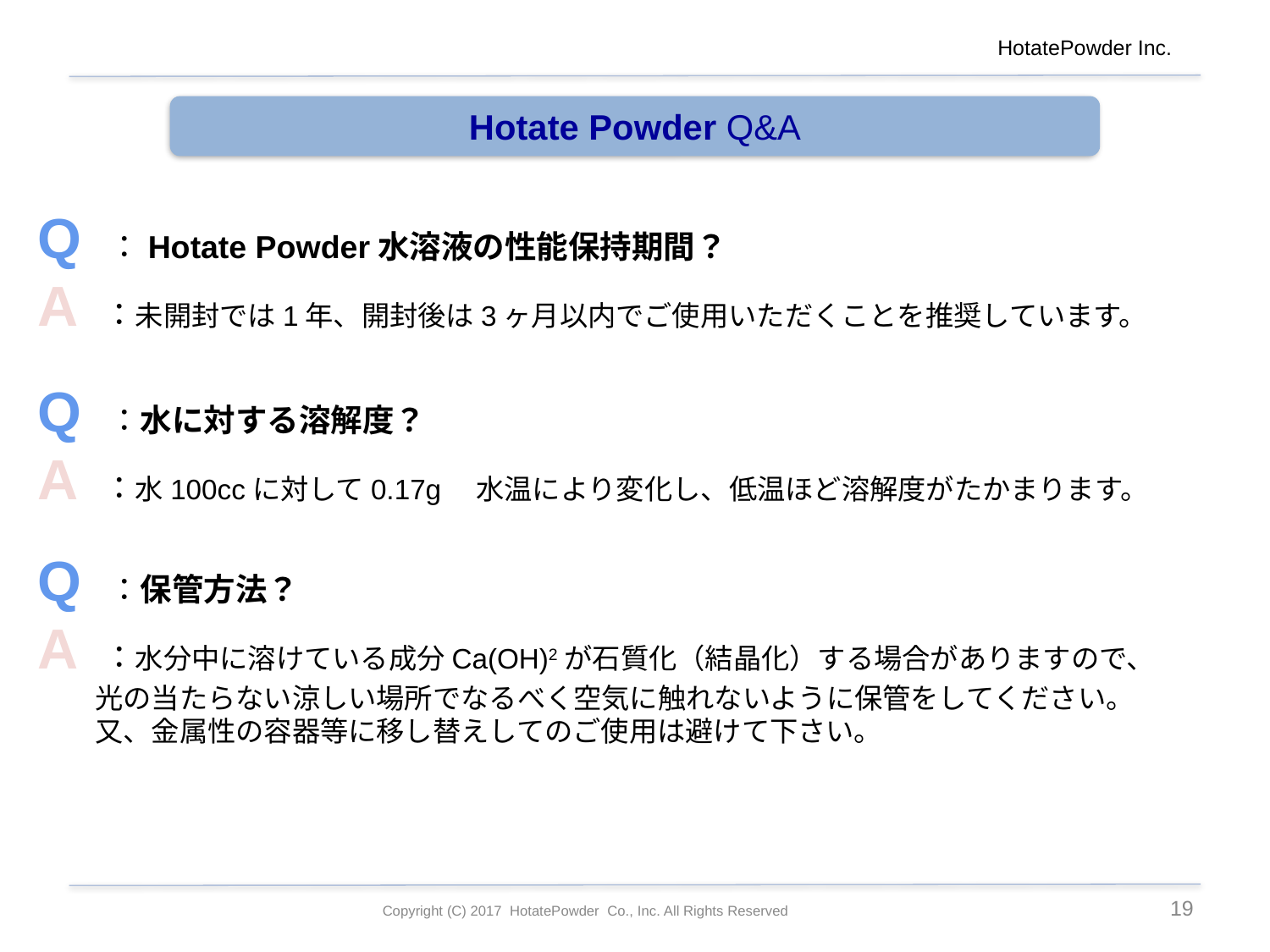

HotatePowder Inc.

Hotate Powder Q&A
Q ：Hotate Powder水溶液の性能保持期間？
A  ：未開封では1年、開封後は3ヶ月以内でご使用いただくことを推奨しています。

Q ：水に対する溶解度？
A  ：水100ccに対して0.17g　水温により変化し、低温ほど溶解度がたかまります。

Q ：保管方法？
A  ：水分中に溶けている成分Ca(OH)2が石質化（結晶化）する場合がありますので、
        光の当たらない涼しい場所でなるべく空気に触れないように保管をしてください。
        又、金属性の容器等に移し替えしてのご使用は避けて下さい。

19
Copyright (C) 2017  HotatePowder  Co., Inc. All Rights Reserved